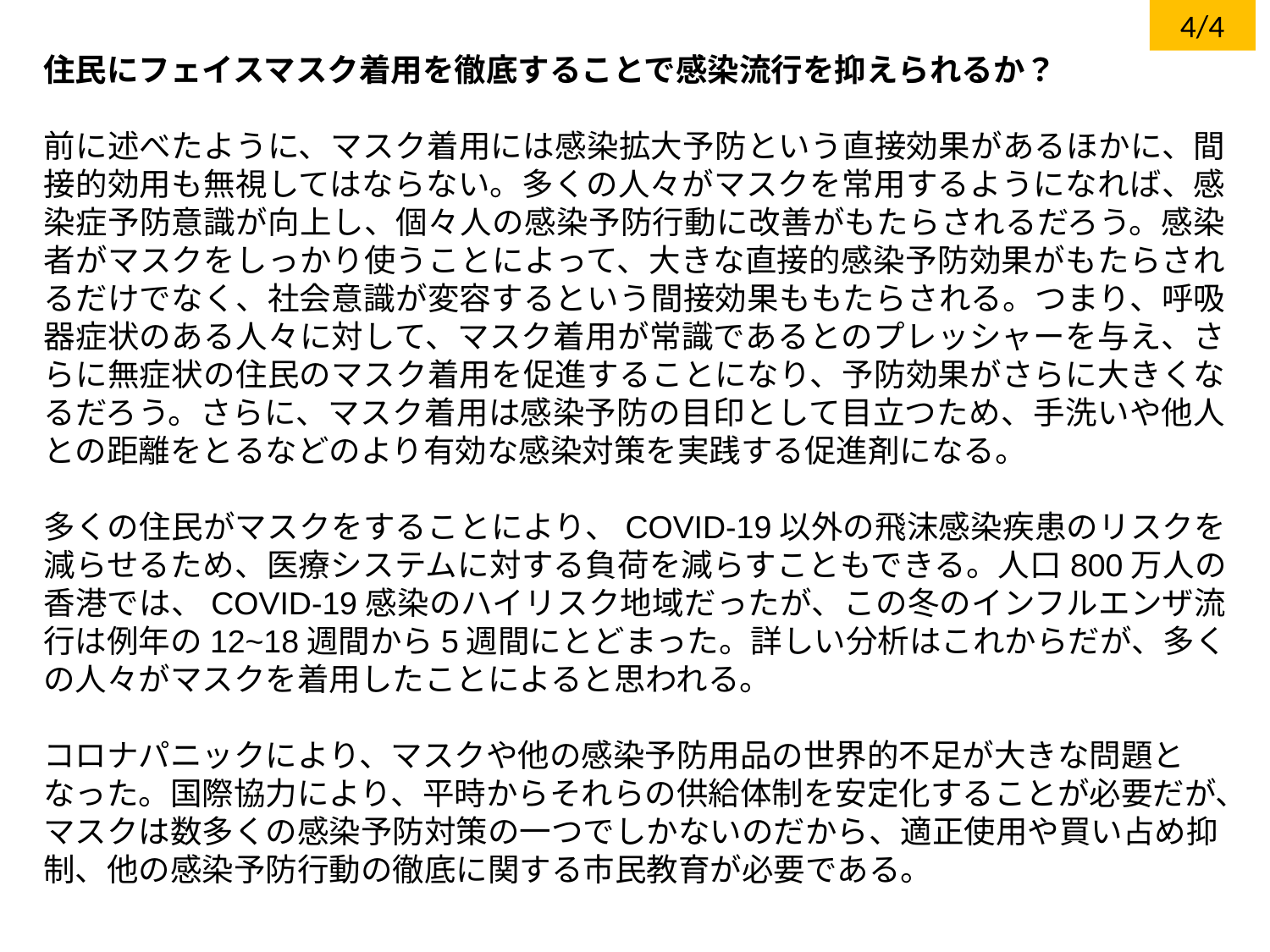

4/4
住民にフェイスマスク着用を徹底することで感染流行を抑えられるか？

前に述べたように、マスク着用には感染拡大予防という直接効果があるほかに、間接的効用も無視してはならない。多くの人々がマスクを常用するようになれば、感染症予防意識が向上し、個々人の感染予防行動に改善がもたらされるだろう。感染者がマスクをしっかり使うことによって、大きな直接的感染予防効果がもたらされるだけでなく、社会意識が変容するという間接効果ももたらされる。つまり、呼吸器症状のある人々に対して、マスク着用が常識であるとのプレッシャーを与え、さらに無症状の住民のマスク着用を促進することになり、予防効果がさらに大きくなるだろう。さらに、マスク着用は感染予防の目印として目立つため、手洗いや他人との距離をとるなどのより有効な感染対策を実践する促進剤になる。

多くの住民がマスクをすることにより、COVID-19以外の飛沫感染疾患のリスクを減らせるため、医療システムに対する負荷を減らすこともできる。人口800万人の香港では、COVID-19感染のハイリスク地域だったが、この冬のインフルエンザ流行は例年の12~18週間から5週間にとどまった。詳しい分析はこれからだが、多くの人々がマスクを着用したことによると思われる。

コロナパニックにより、マスクや他の感染予防用品の世界的不足が大きな問題となった。国際協力により、平時からそれらの供給体制を安定化することが必要だが、マスクは数多くの感染予防対策の一つでしかないのだから、適正使用や買い占め抑制、他の感染予防行動の徹底に関する市民教育が必要である。